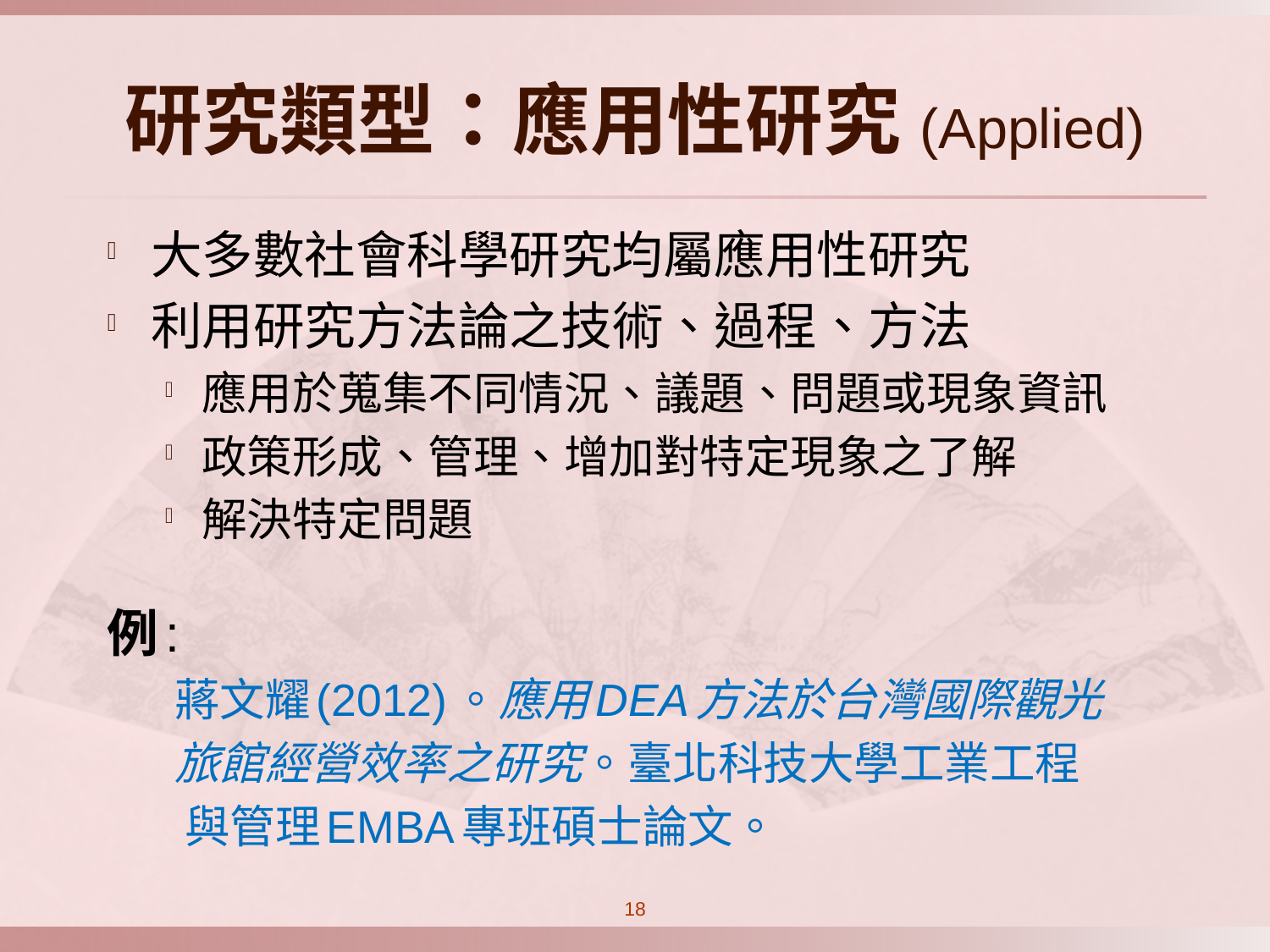

# 研究類型：應用性研究(Applied)
大多數社會科學研究均屬應用性研究
利用研究方法論之技術、過程、方法
應用於蒐集不同情況、議題、問題或現象資訊
政策形成、管理、增加對特定現象之了解
解決特定問題

例:
      蔣文耀(2012)。應用DEA方法於台灣國際觀光
      旅館經營效率之研究。臺北科技大學工業工程
       與管理EMBA專班碩士論文。
18